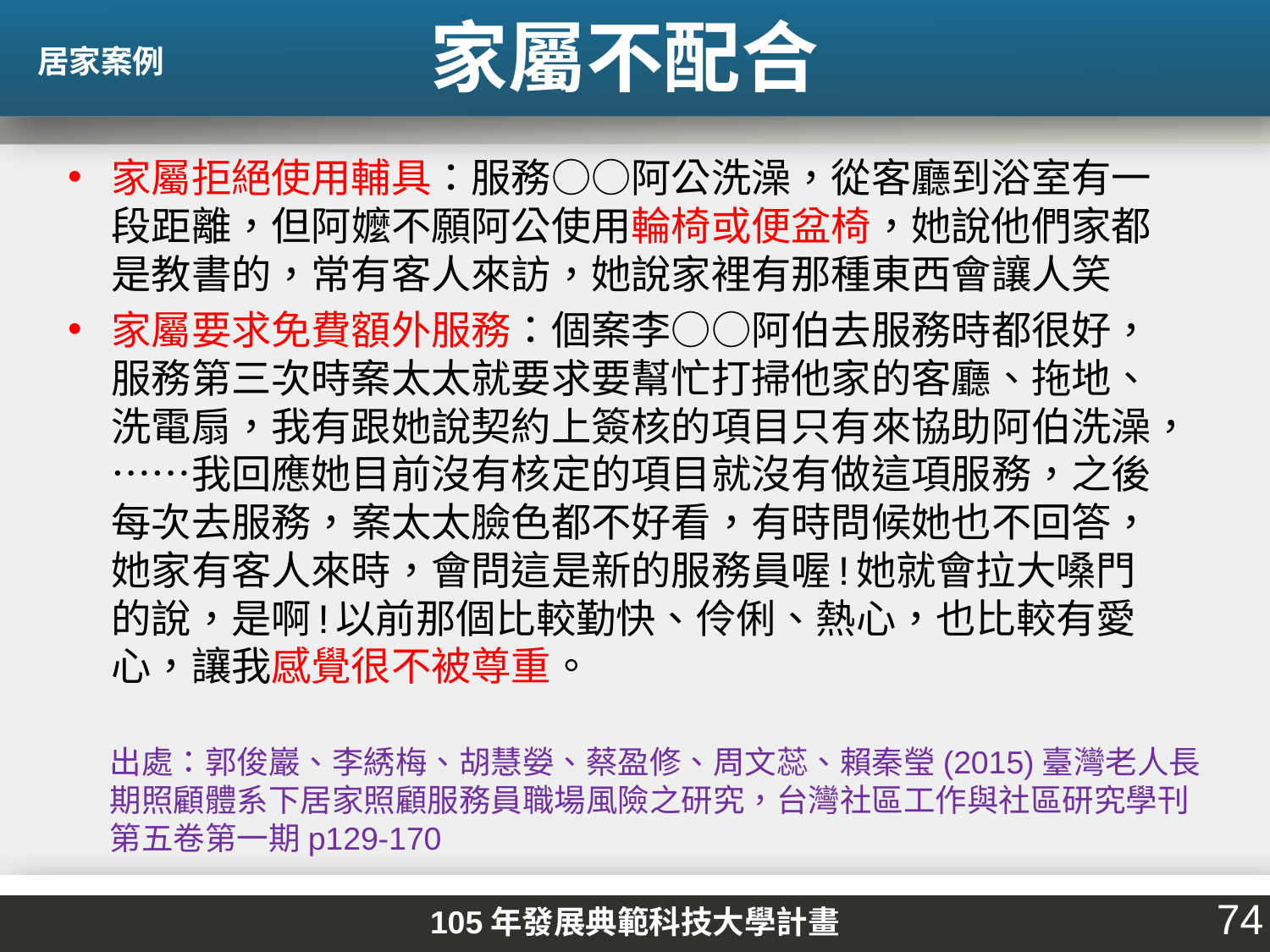

家屬不配合
居家案例
家屬拒絕使用輔具：服務○○阿公洗澡，從客廳到浴室有一段距離，但阿嬤不願阿公使用輪椅或便盆椅，她說他們家都是教書的，常有客人來訪，她說家裡有那種東西會讓人笑
家屬要求免費額外服務：個案李○○阿伯去服務時都很好，服務第三次時案太太就要求要幫忙打掃他家的客廳、拖地、洗電扇，我有跟她說契約上簽核的項目只有來協助阿伯洗澡，……我回應她目前沒有核定的項目就沒有做這項服務，之後每次去服務，案太太臉色都不好看，有時問候她也不回答，她家有客人來時，會問這是新的服務員喔!她就會拉大嗓門的說，是啊!以前那個比較勤快、伶俐、熱心，也比較有愛心，讓我感覺很不被尊重。
出處：郭俊巖、李綉梅、胡慧嫈、蔡盈修、周文蕊、賴秦瑩(2015)臺灣老人長期照顧體系下居家照顧服務員職場風險之研究，台灣社區工作與社區研究學刊 第五卷第一期p129-170